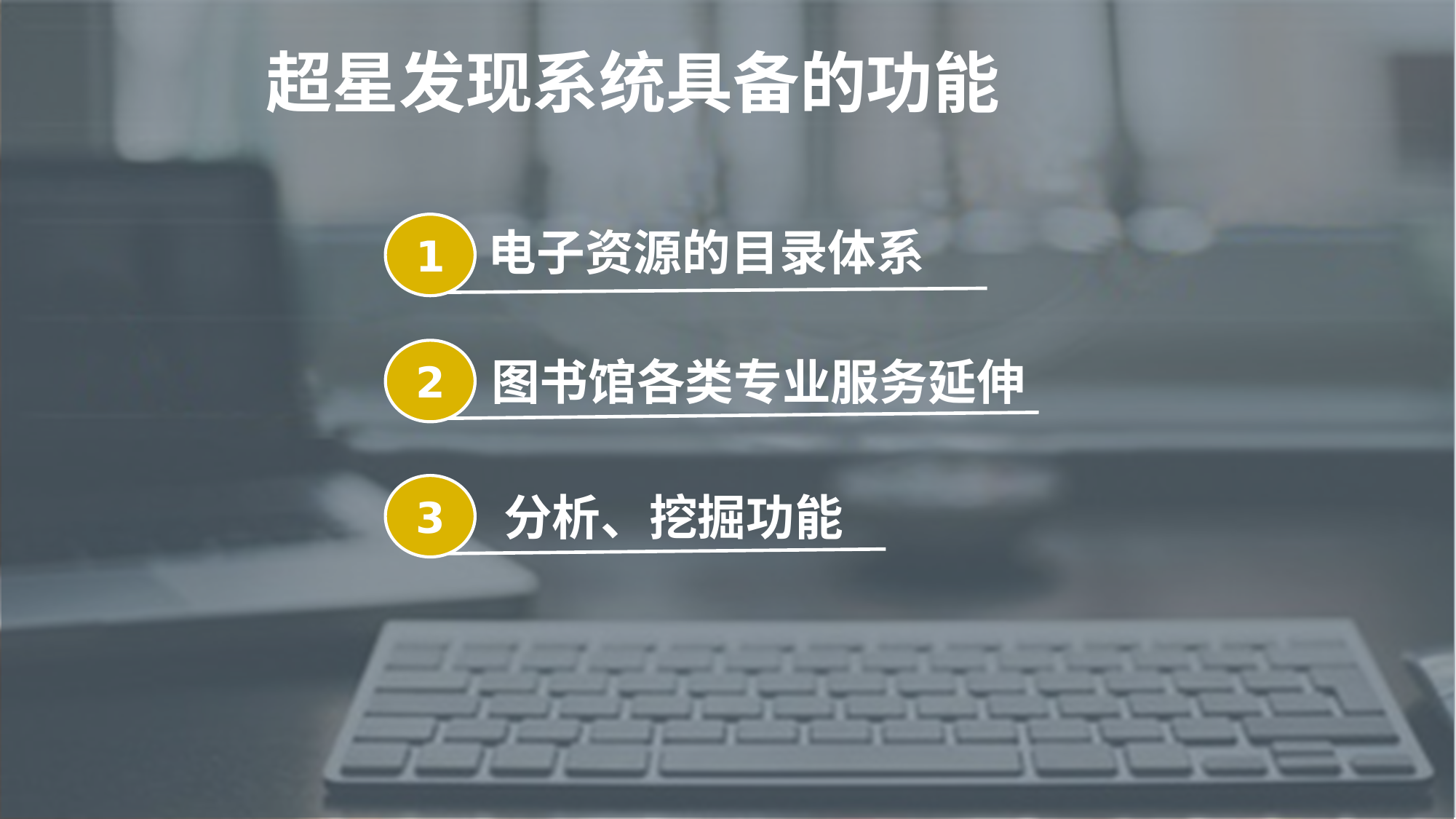

超星发现系统具备的功能
1
电子资源的目录体系

2
图书馆各类专业服务延伸

3
分析、挖掘功能